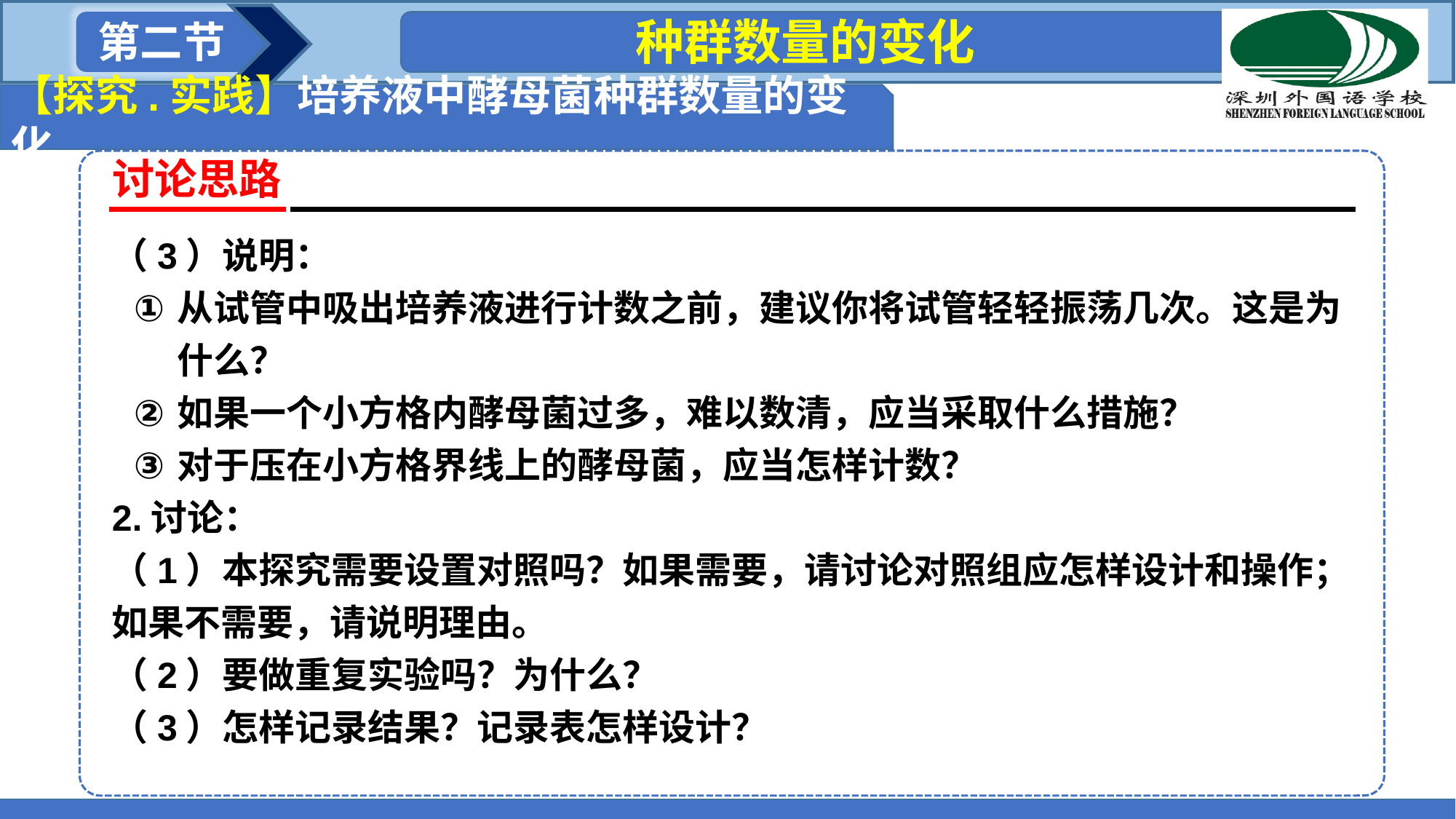

种群数量的变化
第二节
【探究.实践】培养液中酵母菌种群数量的变化
讨论思路

（3）说明：
从试管中吸出培养液进行计数之前，建议你将试管轻轻振荡几次。这是为什么？
如果一个小方格内酵母菌过多，难以数清，应当采取什么措施？
对于压在小方格界线上的酵母菌，应当怎样计数？
2.讨论：
（1）本探究需要设置对照吗？如果需要，请讨论对照组应怎样设计和操作；如果不需要，请说明理由。
（2）要做重复实验吗？为什么？
（3）怎样记录结果？记录表怎样设计？